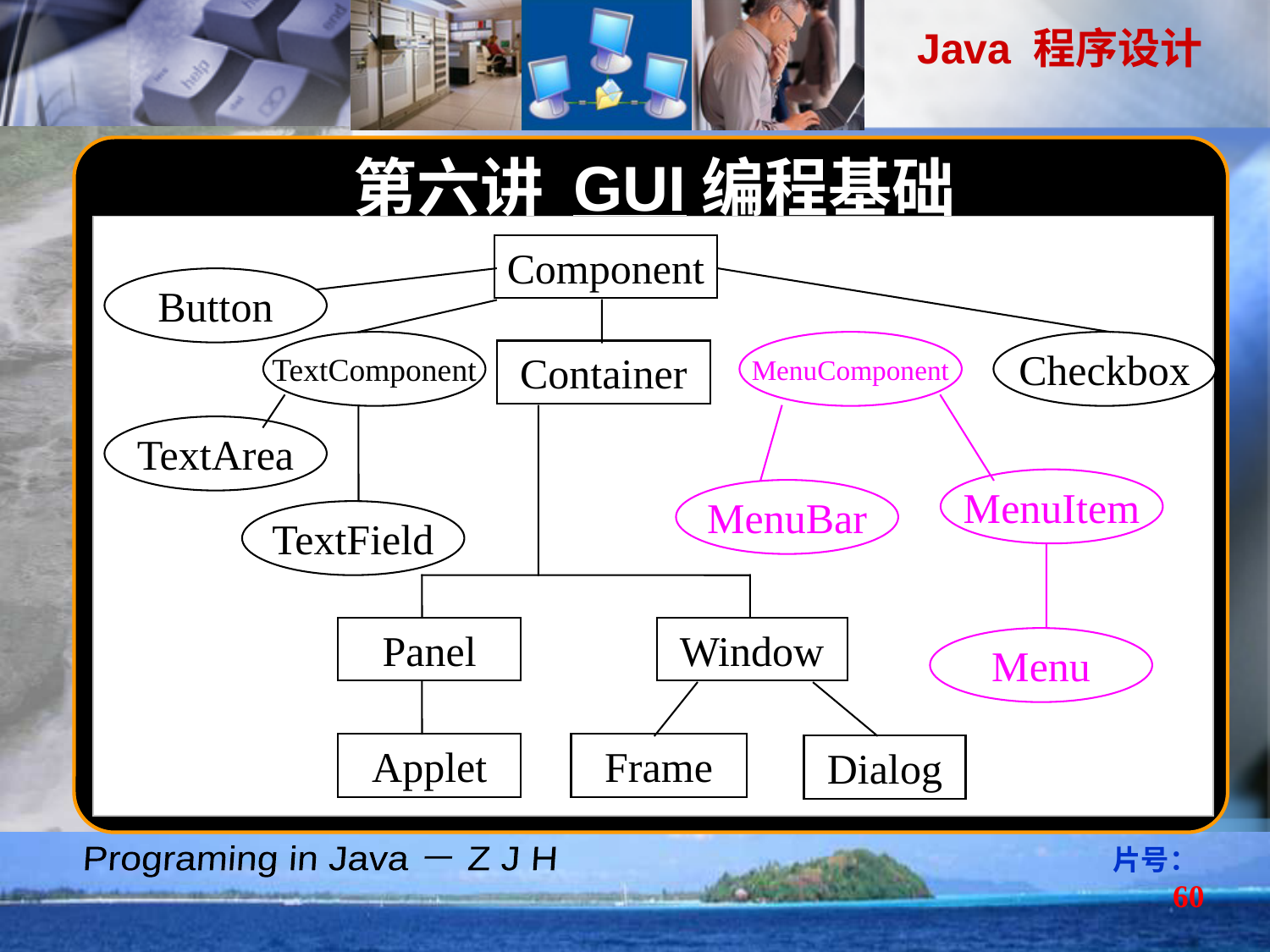

第六讲 GUI编程基础

Component
Button

TextComponent
Checkbox
 Container

TextArea
TextField

   Panel
 Window

  Applet
  Frame
 Dialog
MenuComponent

MenuItem
MenuBar

Menu
标准组件
Component:大部分组件类的祖先(除菜单)。
显示功能：paint(), update(), repaint()
显示效果控制：字体、颜色、位置、尺寸
图象处理：一般利用Canvas和Container来显示图像
事件处理机制（java 1.1）：
addXXXListener( )
removeXXXListener( )
相应组件与容器。
布局管理器:用于控制组件在容器中的布局:
FlowLayout: 组件在一行中从左至右水平排列，排满后折行
BorderLayout：北、南、东、西、中
CardLayout：每一个组件作为一个卡片，容器仅显示多个卡片中的某一个
GridLayout：以行和列的网格形式安排组件
GridBagLayout：使用复杂、功能灵活　　　　　实例！！
片号：60